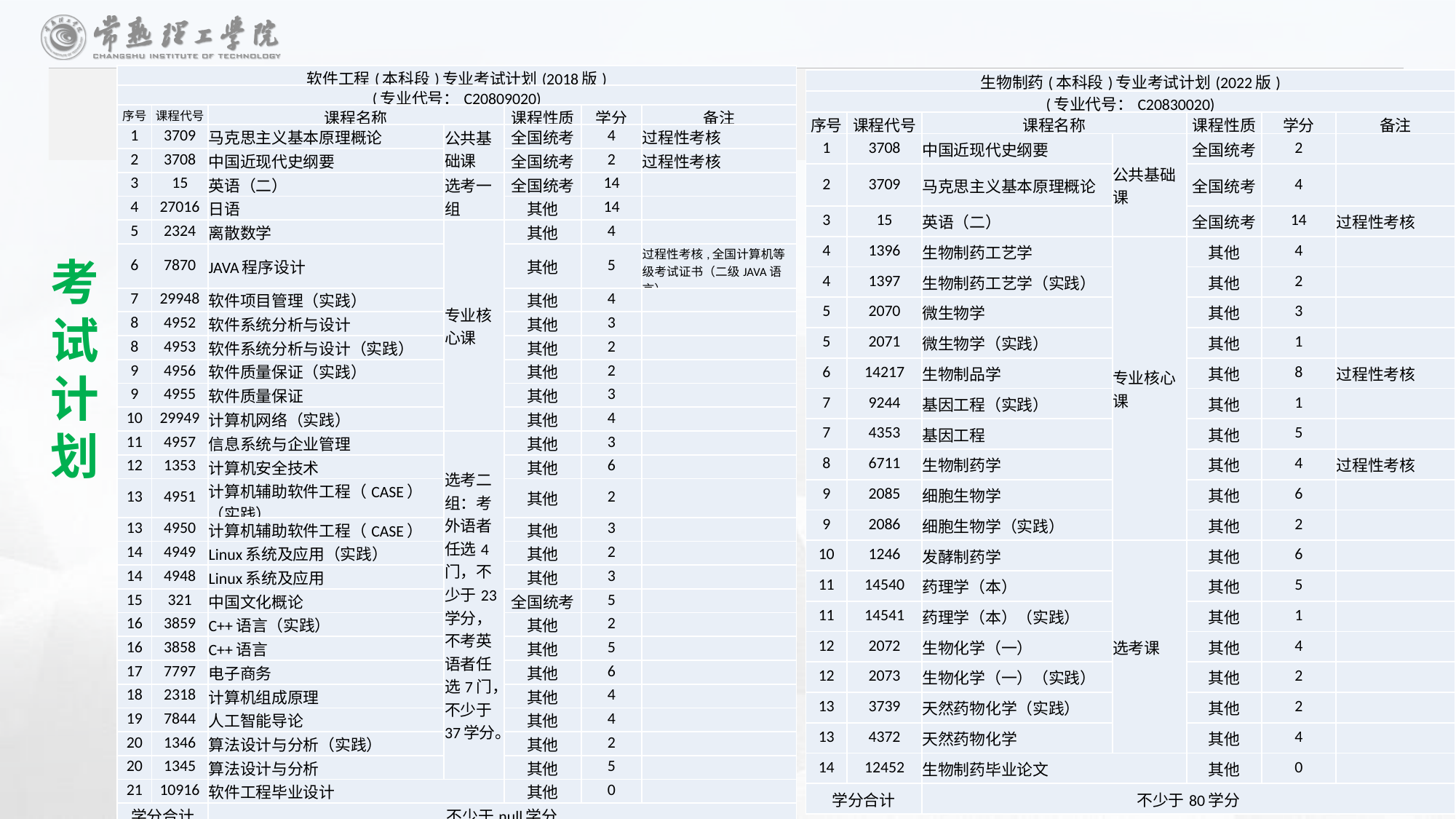

| 软件工程(本科段)专业考试计划(2018版) |  |  |  |  |  |  |
| --- | --- | --- | --- | --- | --- | --- |
| (专业代号：C20809020) |  |  |  |  |  |  |
| 序号 | 课程代号 | 课程名称 |  | 课程性质 | 学分 | 备注 |
| 1 | 3709 | 马克思主义基本原理概论 | 公共基础课 | 全国统考 | 4 | 过程性考核 |
| 2 | 3708 | 中国近现代史纲要 |  | 全国统考 | 2 | 过程性考核 |
| 3 | 15 | 英语（二） | 选考一组 | 全国统考 | 14 |  |
| 4 | 27016 | 日语 |  | 其他 | 14 |  |
| 5 | 2324 | 离散数学 | 专业核心课 | 其他 | 4 |  |
| 6 | 7870 | JAVA程序设计 |  | 其他 | 5 | 过程性考核,全国计算机等级考试证书（二级JAVA语言） |
| 7 | 29948 | 软件项目管理（实践） |  | 其他 | 4 |  |
| 8 | 4952 | 软件系统分析与设计 |  | 其他 | 3 |  |
| 8 | 4953 | 软件系统分析与设计（实践） |  | 其他 | 2 |  |
| 9 | 4956 | 软件质量保证（实践） |  | 其他 | 2 |  |
| 9 | 4955 | 软件质量保证 |  | 其他 | 3 |  |
| 10 | 29949 | 计算机网络（实践） |  | 其他 | 4 |  |
| 11 | 4957 | 信息系统与企业管理 | 选考二组：考外语者任选4门，不少于23学分，不考英语者任选7门，不少于37学分。 | 其他 | 3 |  |
| 12 | 1353 | 计算机安全技术 |  | 其他 | 6 |  |
| 13 | 4951 | 计算机辅助软件工程（CASE）（实践） |  | 其他 | 2 |  |
| 13 | 4950 | 计算机辅助软件工程（CASE） |  | 其他 | 3 |  |
| 14 | 4949 | Linux系统及应用（实践） |  | 其他 | 2 |  |
| 14 | 4948 | Linux系统及应用 |  | 其他 | 3 |  |
| 15 | 321 | 中国文化概论 |  | 全国统考 | 5 |  |
| 16 | 3859 | C++语言（实践） |  | 其他 | 2 |  |
| 16 | 3858 | C++语言 |  | 其他 | 5 |  |
| 17 | 7797 | 电子商务 |  | 其他 | 6 |  |
| 18 | 2318 | 计算机组成原理 |  | 其他 | 4 |  |
| 19 | 7844 | 人工智能导论 |  | 其他 | 4 |  |
| 20 | 1346 | 算法设计与分析（实践） |  | 其他 | 2 |  |
| 20 | 1345 | 算法设计与分析 |  | 其他 | 5 |  |
| 21 | 10916 | 软件工程毕业设计 |  | 其他 | 0 |  |
| 学分合计 |  | 不少于null学分 |  |  |  |  |
| 生物制药(本科段)专业考试计划(2022版) |  |  |  |  |  |  |
| --- | --- | --- | --- | --- | --- | --- |
| (专业代号：C20830020) |  |  |  |  |  |  |
| 序号 | 课程代号 | 课程名称 |  | 课程性质 | 学分 | 备注 |
| 1 | 3708 | 中国近现代史纲要 | 公共基础课 | 全国统考 | 2 |  |
| 2 | 3709 | 马克思主义基本原理概论 |  | 全国统考 | 4 |  |
| 3 | 15 | 英语（二） |  | 全国统考 | 14 | 过程性考核 |
| 4 | 1396 | 生物制药工艺学 | 专业核心课 | 其他 | 4 |  |
| 4 | 1397 | 生物制药工艺学（实践） |  | 其他 | 2 |  |
| 5 | 2070 | 微生物学 |  | 其他 | 3 |  |
| 5 | 2071 | 微生物学（实践） |  | 其他 | 1 |  |
| 6 | 14217 | 生物制品学 |  | 其他 | 8 | 过程性考核 |
| 7 | 9244 | 基因工程（实践） |  | 其他 | 1 |  |
| 7 | 4353 | 基因工程 |  | 其他 | 5 |  |
| 8 | 6711 | 生物制药学 |  | 其他 | 4 | 过程性考核 |
| 9 | 2085 | 细胞生物学 |  | 其他 | 6 |  |
| 9 | 2086 | 细胞生物学（实践） |  | 其他 | 2 |  |
| 10 | 1246 | 发酵制药学 | 选考课 | 其他 | 6 |  |
| 11 | 14540 | 药理学（本） |  | 其他 | 5 |  |
| 11 | 14541 | 药理学（本）（实践） |  | 其他 | 1 |  |
| 12 | 2072 | 生物化学（一） |  | 其他 | 4 |  |
| 12 | 2073 | 生物化学（一）（实践） |  | 其他 | 2 |  |
| 13 | 3739 | 天然药物化学（实践） |  | 其他 | 2 |  |
| 13 | 4372 | 天然药物化学 |  | 其他 | 4 |  |
| 14 | 12452 | 生物制药毕业论文 |  | 其他 | 0 |  |
| 学分合计 |  | 不少于80学分 |  |  |  |  |
考试计划